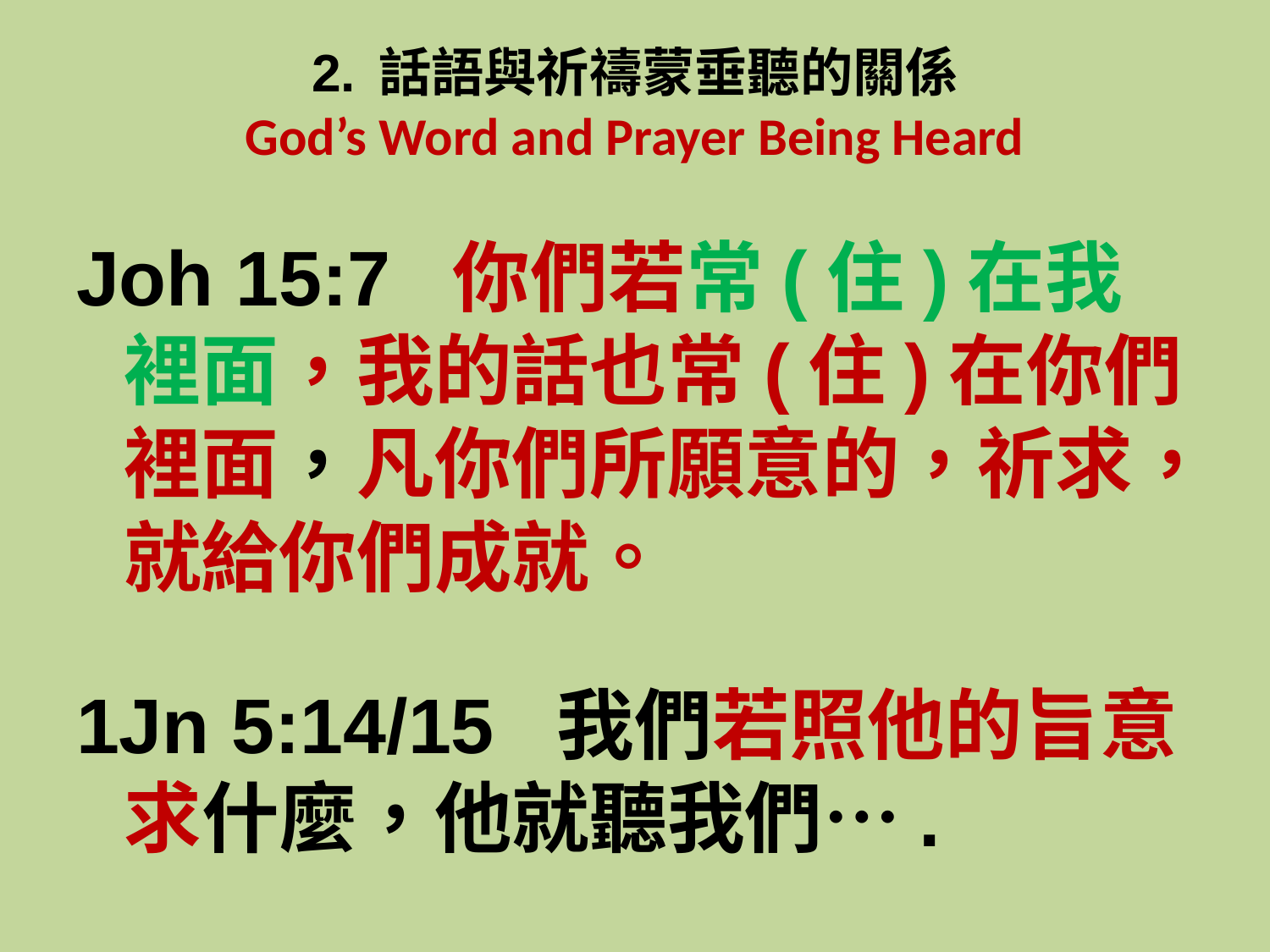

# 2. 話語與祈禱蒙垂聽的關係 God’s Word and Prayer Being Heard
Joh 15:7  你們若常(住)在我裡面，我的話也常(住)在你們裡面，凡你們所願意的，祈求，就給你們成就。

1Jn 5:14/15  我們若照他的旨意求什麼，他就聽我們….